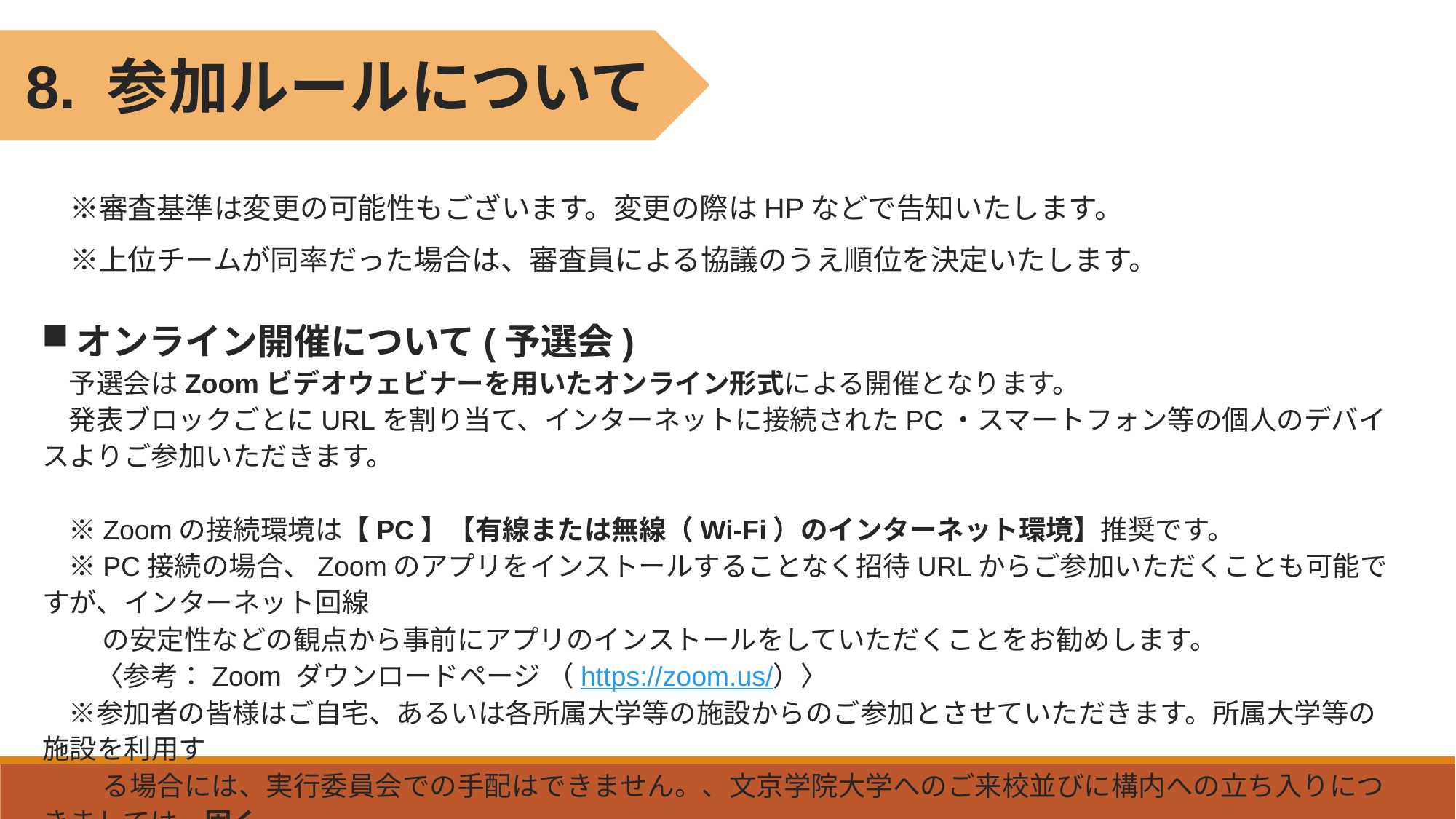

8. 参加ルールについて
　※審査基準は変更の可能性もございます。変更の際はHPなどで告知いたします。
　※上位チームが同率だった場合は、審査員による協議のうえ順位を決定いたします。

オンライン開催について(予選会)
　予選会はZoomビデオウェビナーを用いたオンライン形式による開催となります。
　発表ブロックごとにURLを割り当て、インターネットに接続されたPC・スマートフォン等の個人のデバイスよりご参加いただきます。

　※Zoomの接続環境は【PC】【有線または無線（Wi-Fi）のインターネット環境】推奨です。
　※PC接続の場合、Zoomのアプリをインストールすることなく招待URLからご参加いただくことも可能ですが、インターネット回線
　　 の安定性などの観点から事前にアプリのインストールをしていただくことをお勧めします。
　　〈参考：Zoom ダウンロードページ （https://zoom.us/）〉
　※参加者の皆様はご自宅、あるいは各所属大学等の施設からのご参加とさせていただきます。所属大学等の施設を利用す
　　 る場合には、実行委員会での手配はできません。、文京学院大学へのご来校並びに構内への立ち入りにつきましては、固く
　　 お断りさせていただきます。